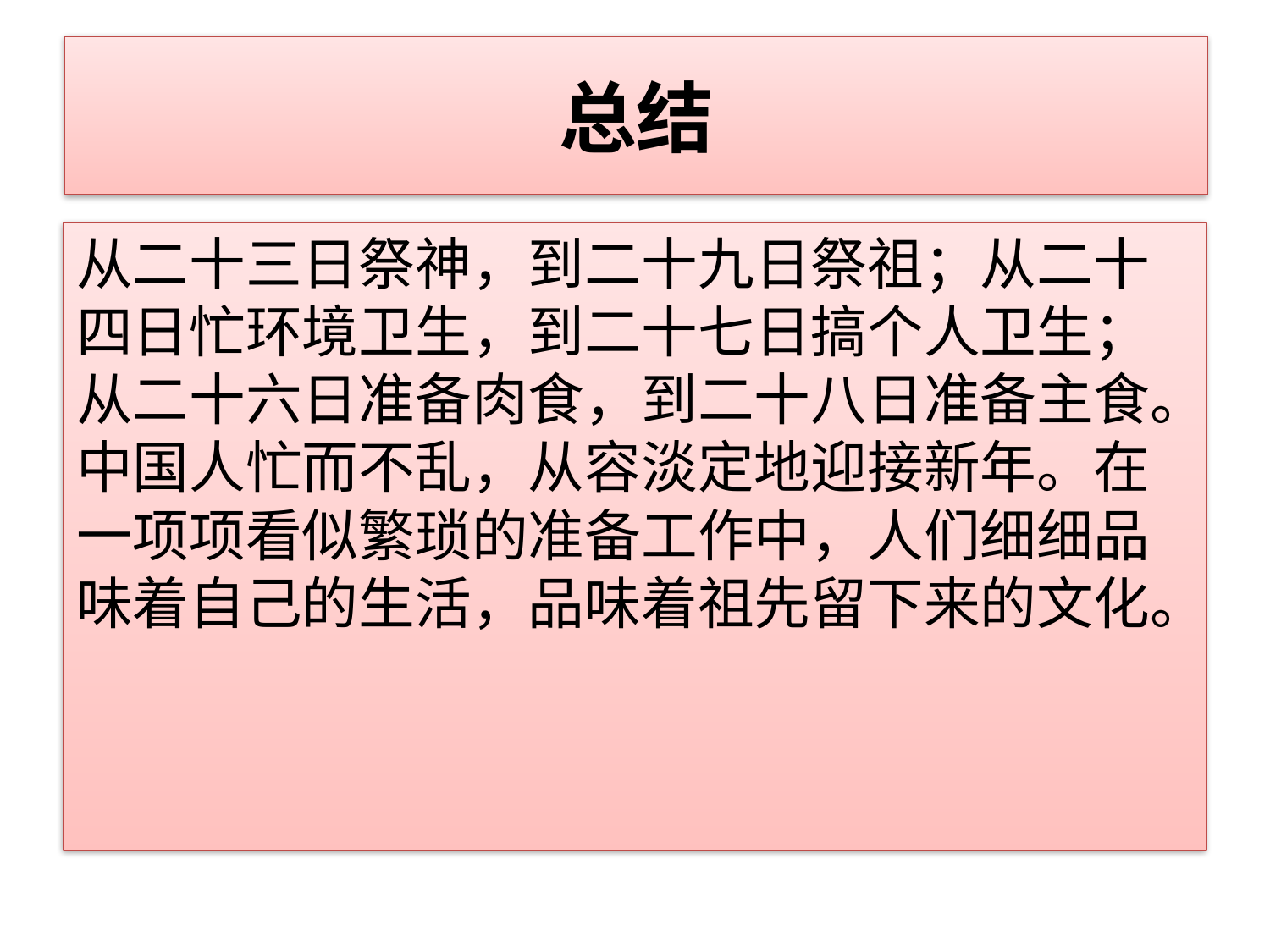

# 总结
从二十三日祭神，到二十九日祭祖；从二十四日忙环境卫生，到二十七日搞个人卫生；从二十六日准备肉食，到二十八日准备主食。中国人忙而不乱，从容淡定地迎接新年。在一项项看似繁琐的准备工作中，人们细细品味着自己的生活，品味着祖先留下来的文化。